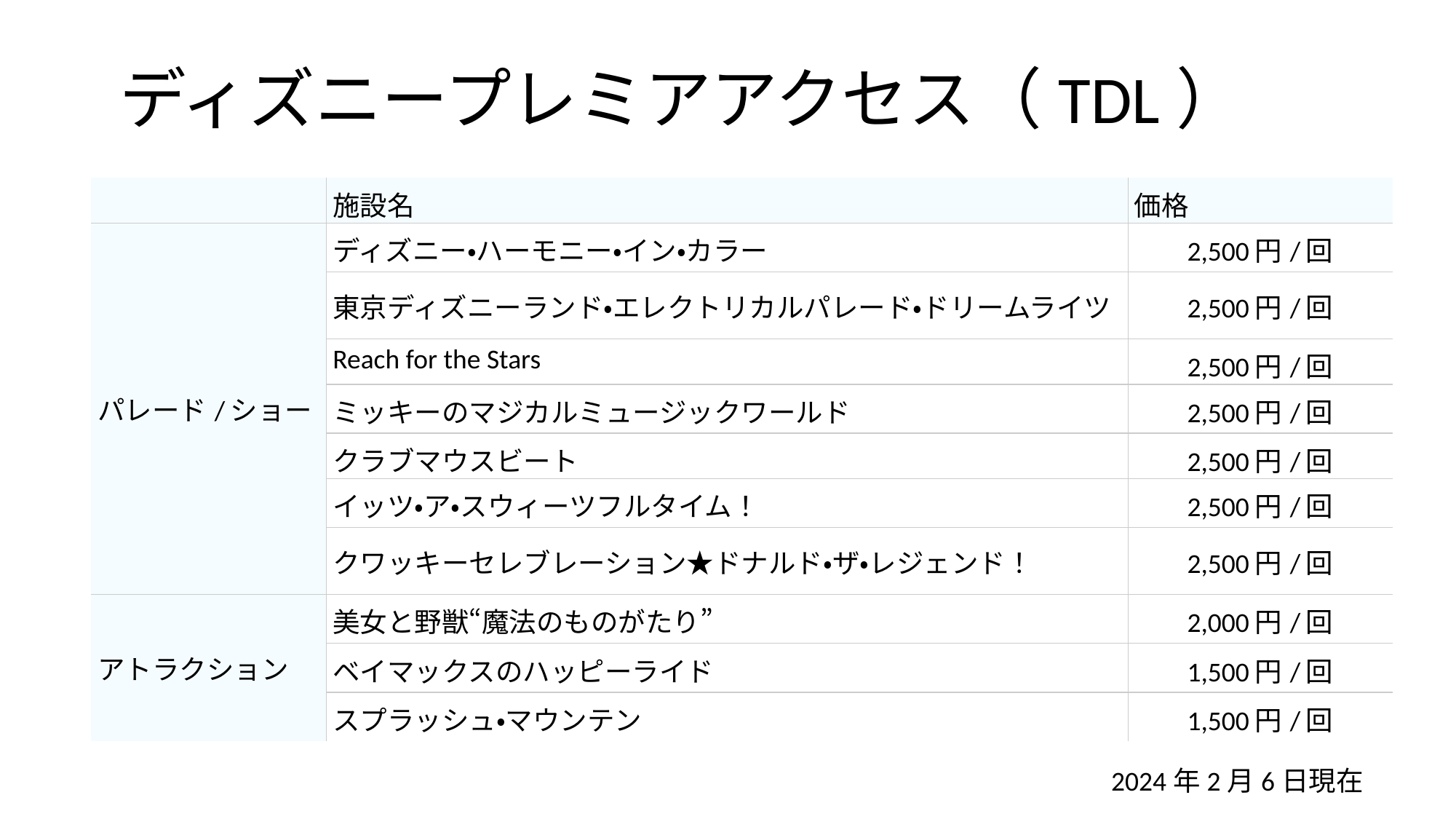

# ディズニープレミアアクセス（TDL）
|  | 施設名 | 価格 |
| --- | --- | --- |
| パレード/ショー | ディズニー・ハーモニー・イン・カラー | 2,500円/回 |
|  | 東京ディズニーランド・エレクトリカルパレード・ドリームライツ | 2,500円/回 |
|  | Reach for the Stars | 2,500円/回 |
|  | ミッキーのマジカルミュージックワールド | 2,500円/回 |
|  | クラブマウスビート | 2,500円/回 |
|  | イッツ・ア・スウィーツフルタイム！ | 2,500円/回 |
|  | クワッキーセレブレーション★ドナルド・ザ・レジェンド！ | 2,500円/回 |
| アトラクション | 美女と野獣“魔法のものがたり” | 2,000円/回 |
|  | ベイマックスのハッピーライド | 1,500円/回 |
|  | スプラッシュ・マウンテン | 1,500円/回 |
2024年2月6日現在